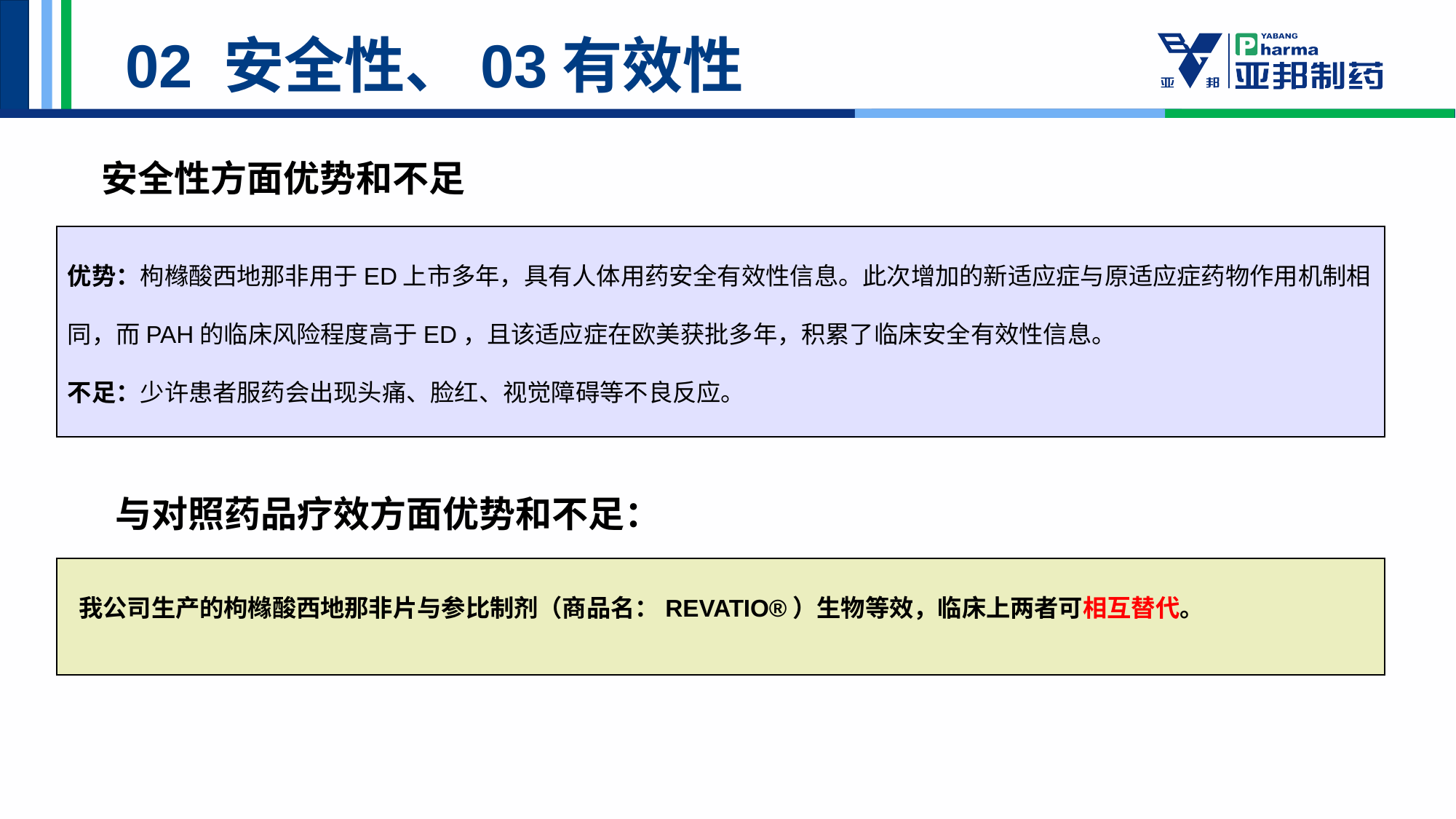

02 安全性、03有效性
安全性方面优势和不足
优势：枸橼酸西地那非用于ED上市多年，具有人体用药安全有效性信息。此次增加的新适应症与原适应症药物作用机制相同，而PAH的临床风险程度高于ED，且该适应症在欧美获批多年，积累了临床安全有效性信息。
不足：少许患者服药会出现头痛、脸红、视觉障碍等不良反应。
与对照药品疗效方面优势和不足：
 我公司生产的枸橼酸西地那非片与参比制剂（商品名：REVATIO®）生物等效，临床上两者可相互替代。